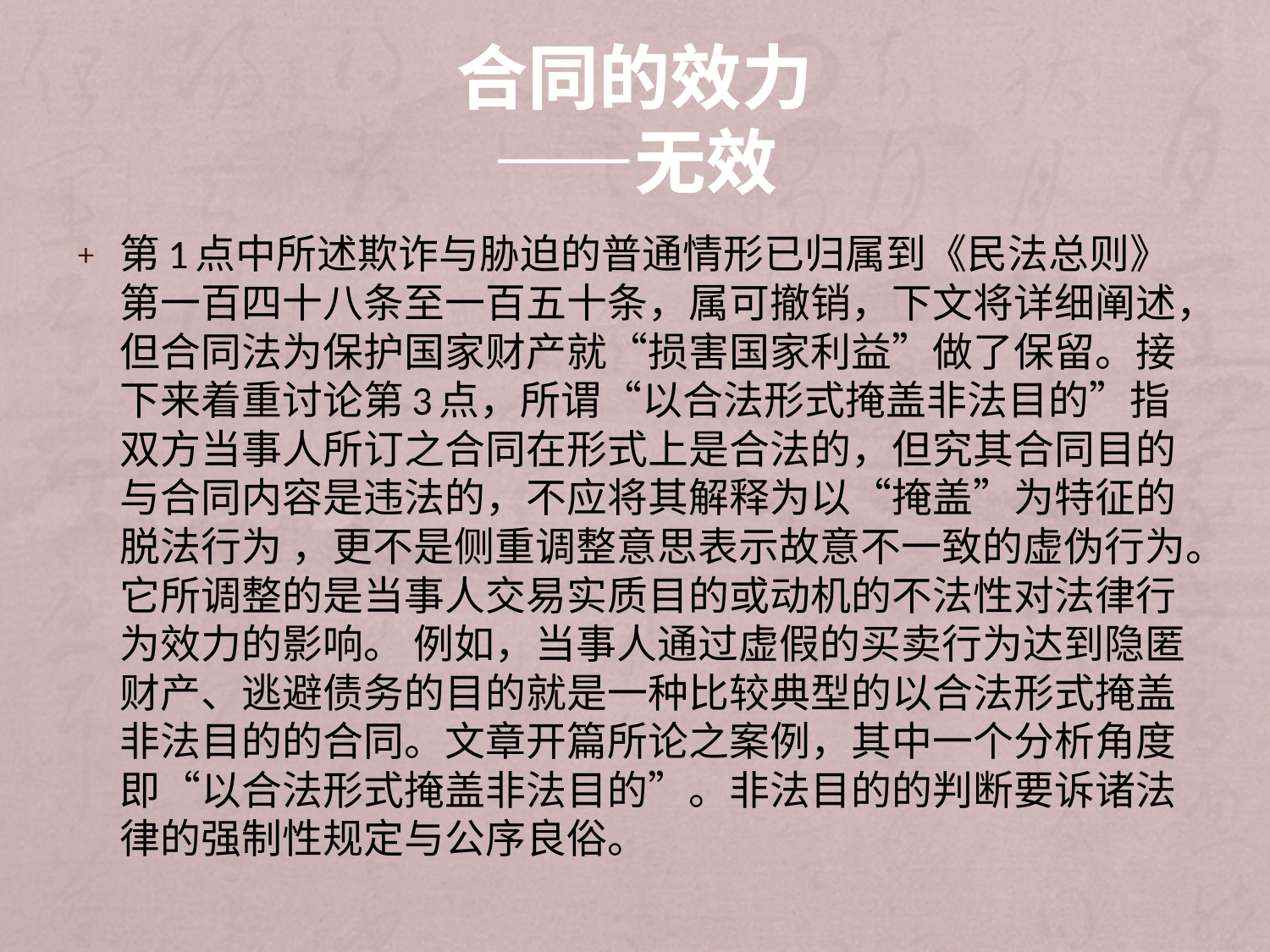

# 合同的效力 ——无效
第1点中所述欺诈与胁迫的普通情形已归属到《民法总则》第一百四十八条至一百五十条，属可撤销，下文将详细阐述，但合同法为保护国家财产就“损害国家利益”做了保留。接下来着重讨论第3点，所谓“以合法形式掩盖非法目的”指双方当事人所订之合同在形式上是合法的，但究其合同目的与合同内容是违法的，不应将其解释为以“掩盖”为特征的脱法行为 ，更不是侧重调整意思表示故意不一致的虚伪行为。它所调整的是当事人交易实质目的或动机的不法性对法律行为效力的影响。 例如，当事人通过虚假的买卖行为达到隐匿财产、逃避债务的目的就是一种比较典型的以合法形式掩盖非法目的的合同。文章开篇所论之案例，其中一个分析角度即“以合法形式掩盖非法目的”。非法目的的判断要诉诸法律的强制性规定与公序良俗。